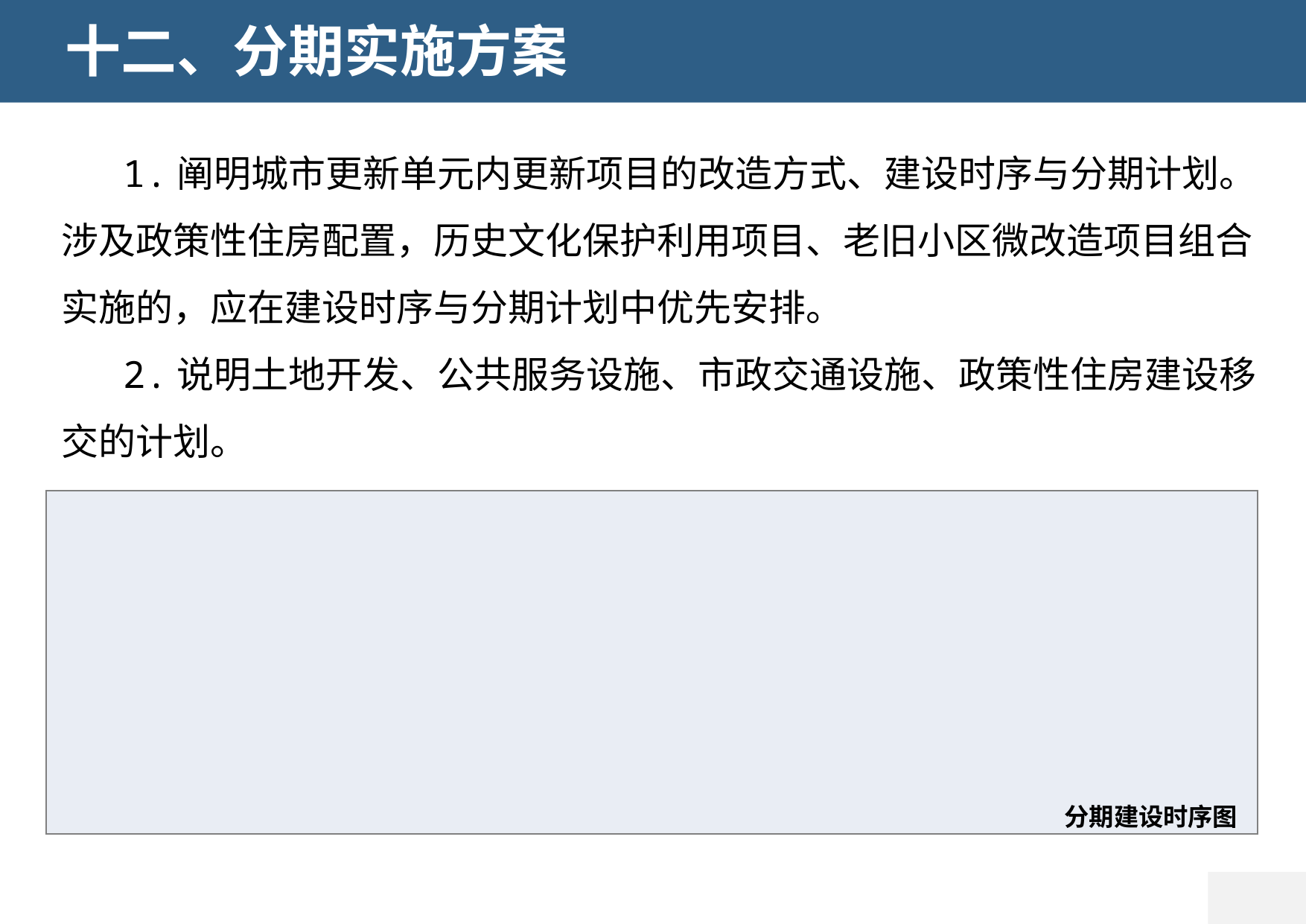

十二、分期实施方案
1.阐明城市更新单元内更新项目的改造方式、建设时序与分期计划。涉及政策性住房配置，历史文化保护利用项目、老旧小区微改造项目组合实施的，应在建设时序与分期计划中优先安排。
2.说明土地开发、公共服务设施、市政交通设施、政策性住房建设移交的计划。

分期建设时序图
68